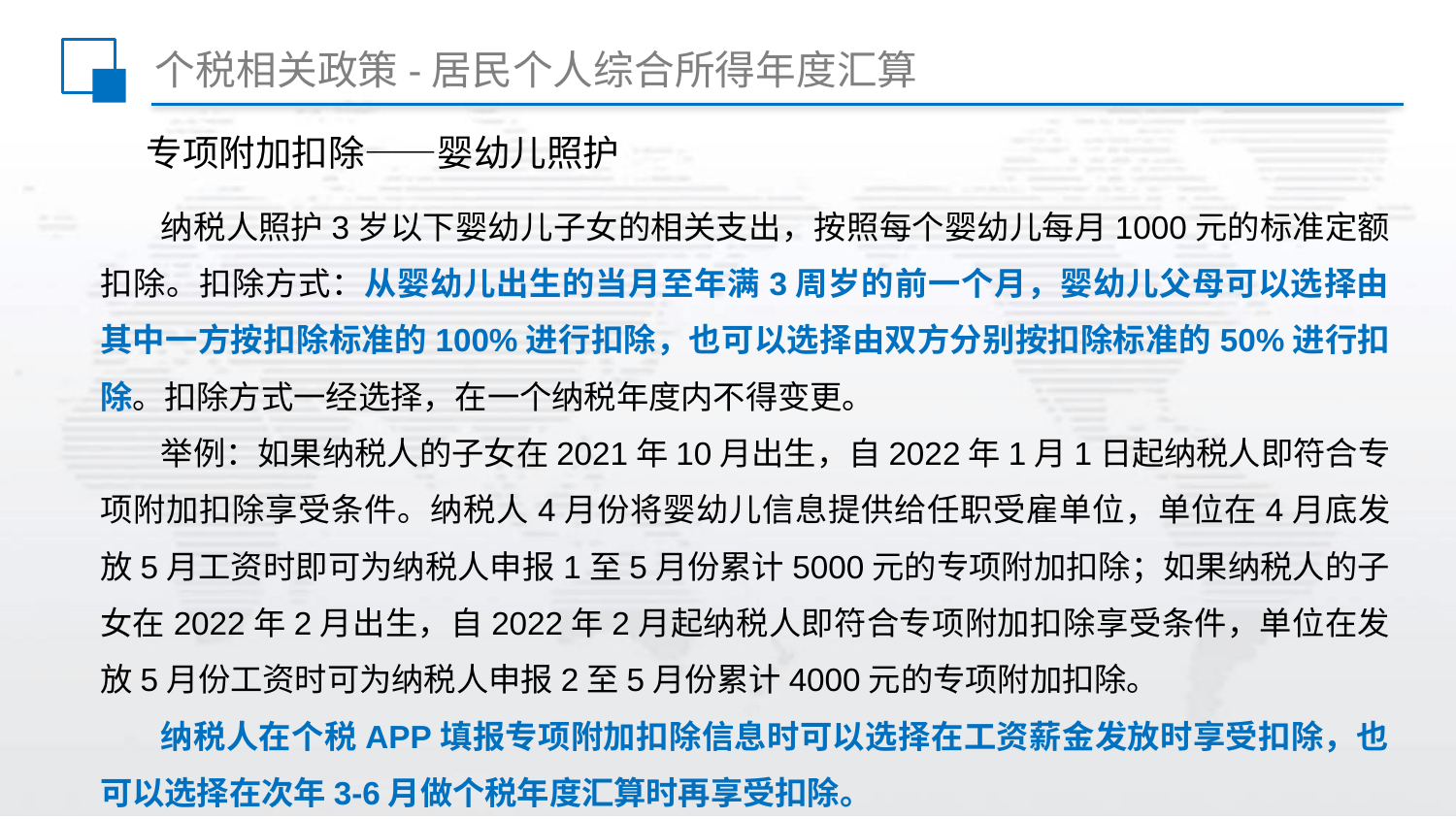

# 个税相关政策-居民个人综合所得年度汇算
专项附加扣除——婴幼儿照护
纳税人照护3岁以下婴幼儿子女的相关支出，按照每个婴幼儿每月1000元的标准定额扣除。扣除方式：从婴幼儿出生的当月至年满3周岁的前一个月，婴幼儿父母可以选择由其中一方按扣除标准的100%进行扣除，也可以选择由双方分别按扣除标准的50%进行扣除。扣除方式一经选择，在一个纳税年度内不得变更。
举例：如果纳税人的子女在2021年10月出生，自2022年1月1日起纳税人即符合专项附加扣除享受条件。纳税人4月份将婴幼儿信息提供给任职受雇单位，单位在4月底发放5月工资时即可为纳税人申报1至5月份累计5000元的专项附加扣除；如果纳税人的子女在2022年2月出生，自2022年2月起纳税人即符合专项附加扣除享受条件，单位在发放5月份工资时可为纳税人申报2至5月份累计4000元的专项附加扣除。
纳税人在个税APP填报专项附加扣除信息时可以选择在工资薪金发放时享受扣除，也可以选择在次年3-6月做个税年度汇算时再享受扣除。